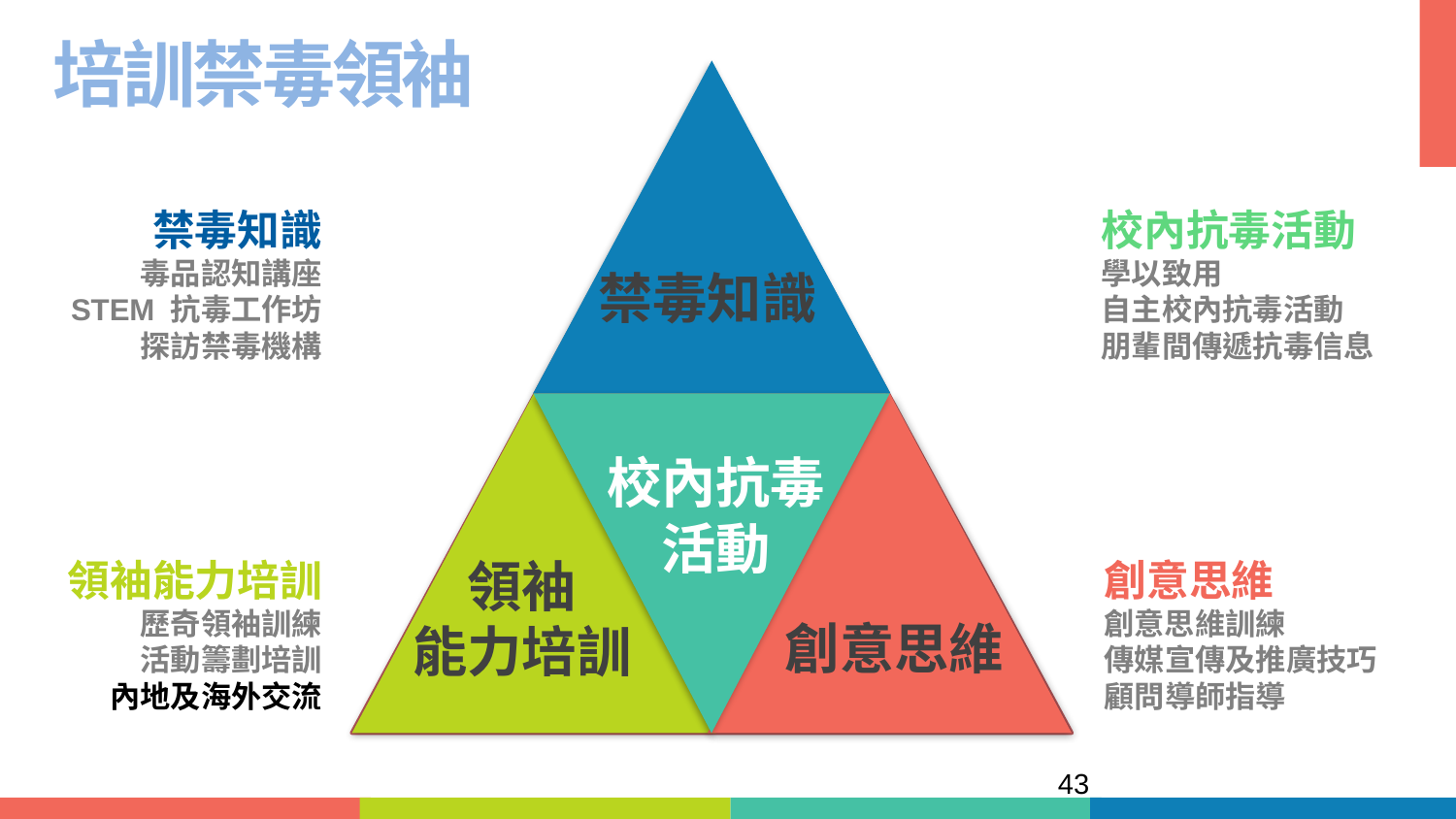

培訓禁毒領袖

禁毒知識

校內抗毒活動
領袖
能力培訓
創意思維
禁毒知識
毒品認知講座
STEM 抗毒工作坊
探訪禁毒機構
校內抗毒活動
學以致用
自主校內抗毒活動
朋輩間傳遞抗毒信息
領袖能力培訓歷奇領袖訓練
活動籌劃培訓
內地及海外交流
創意思維
創意思維訓練
傳媒宣傳及推廣技巧
顧問導師指導

43